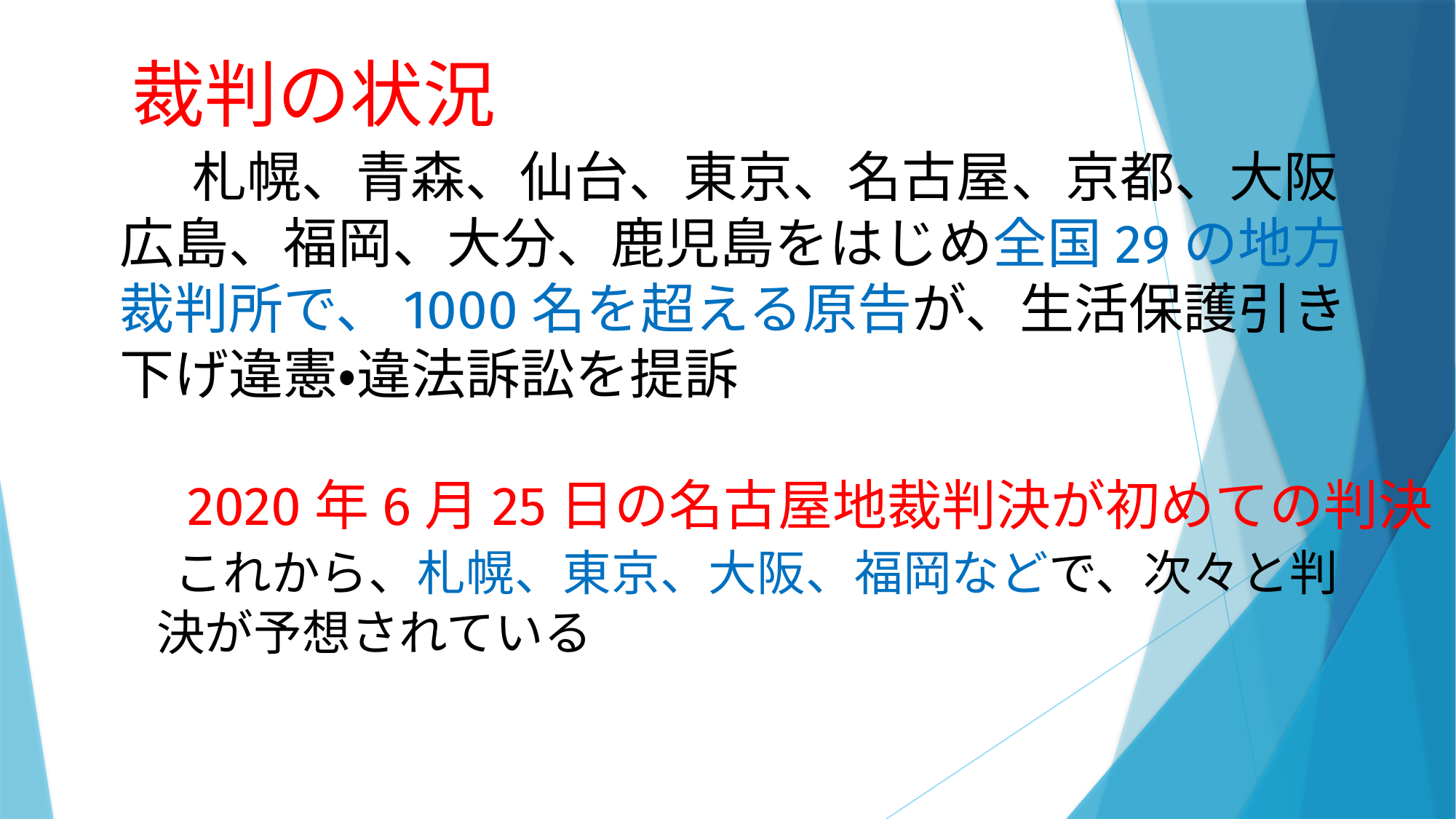

裁判の状況
　　　札幌、青森、仙台、東京、名古屋、京都、大阪
　　広島、福岡、大分、鹿児島をはじめ全国29の地方
　　裁判所で、1000名を超える原告が、生活保護引き
　　下げ違憲・違法訴訟を提訴

　　　2020年6月25日の名古屋地裁判決が初めての判決
　　　これから、札幌、東京、大阪、福岡などで、次々と判
　　　決が予想されている